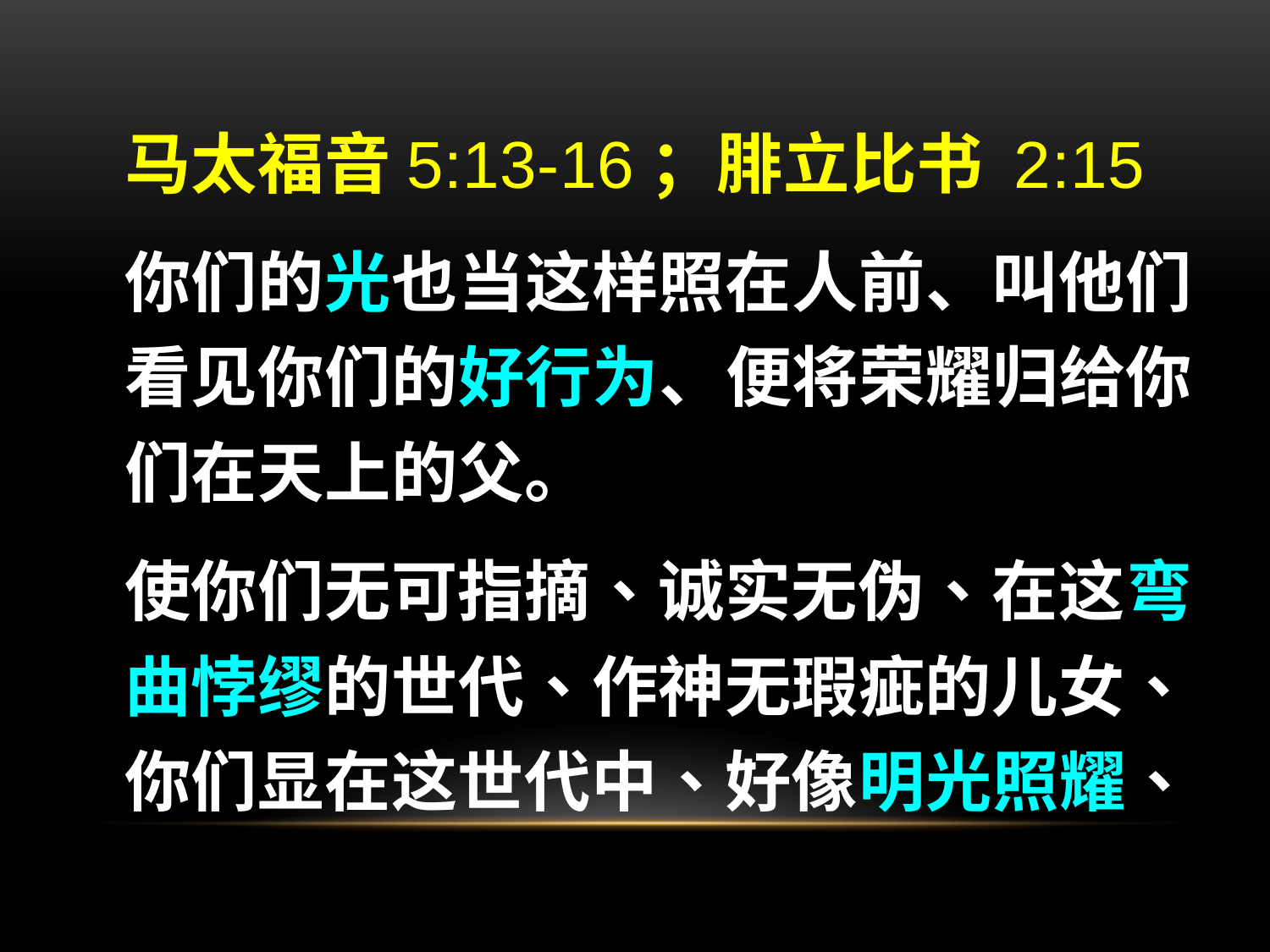

#
	马太福音5:13-16；腓立比书 2:15
 	你们的光也当这样照在人前、叫他们看见你们的好行为、便将荣耀归给你们在天上的父。
	使你们无可指摘、诚实无伪、在这弯曲悖缪的世代、作神无瑕疵的儿女、你们显在这世代中、好像明光照耀、